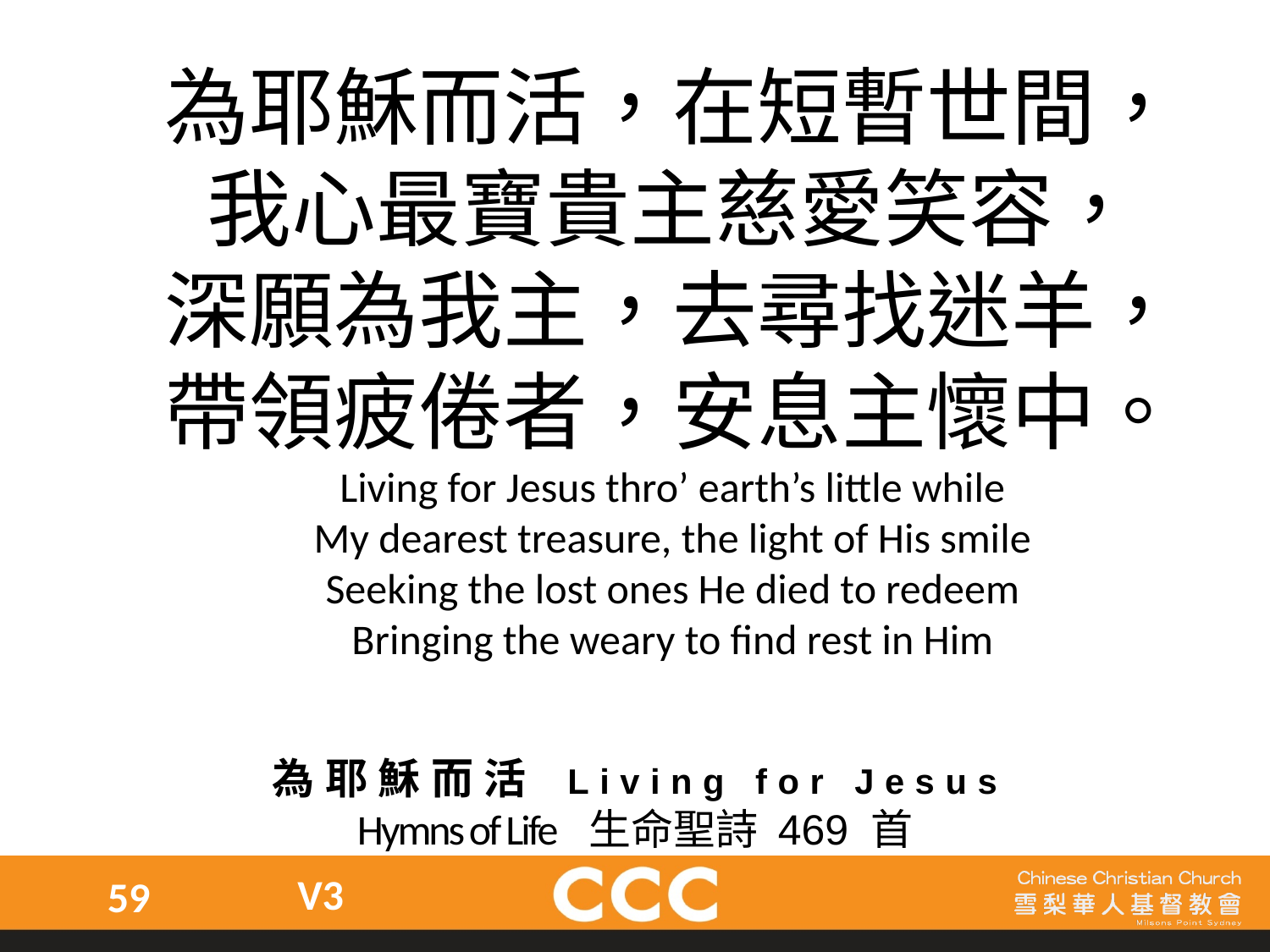

為耶穌而活，在短暫世間，
我心最寶貴主慈愛笑容，
深願為我主，去尋找迷羊，
帶領疲倦者，安息主懷中。
Living for Jesus thro’ earth’s little while
My dearest treasure, the light of His smile
Seeking the lost ones He died to redeem
Bringing the weary to find rest in Him
為耶穌而活 Living for Jesus
Hymns of Life   生命聖詩 469 首
V3
59